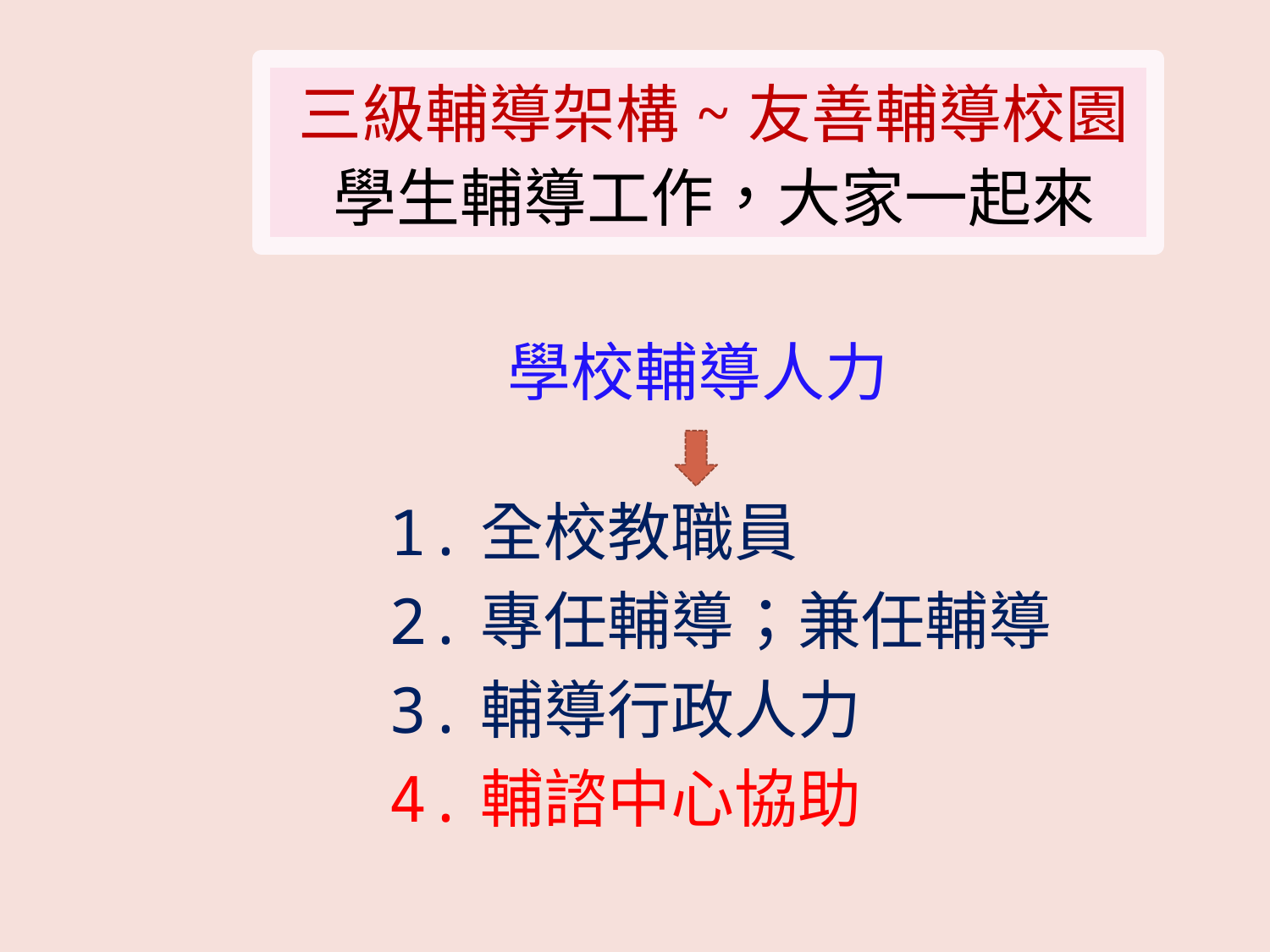

三級輔導架構~友善輔導校園
學生輔導工作，大家一起來
學校輔導人力

# 1.全校教職員
2.專任輔導；兼任輔導
3.輔導行政人力
4.輔諮中心協助